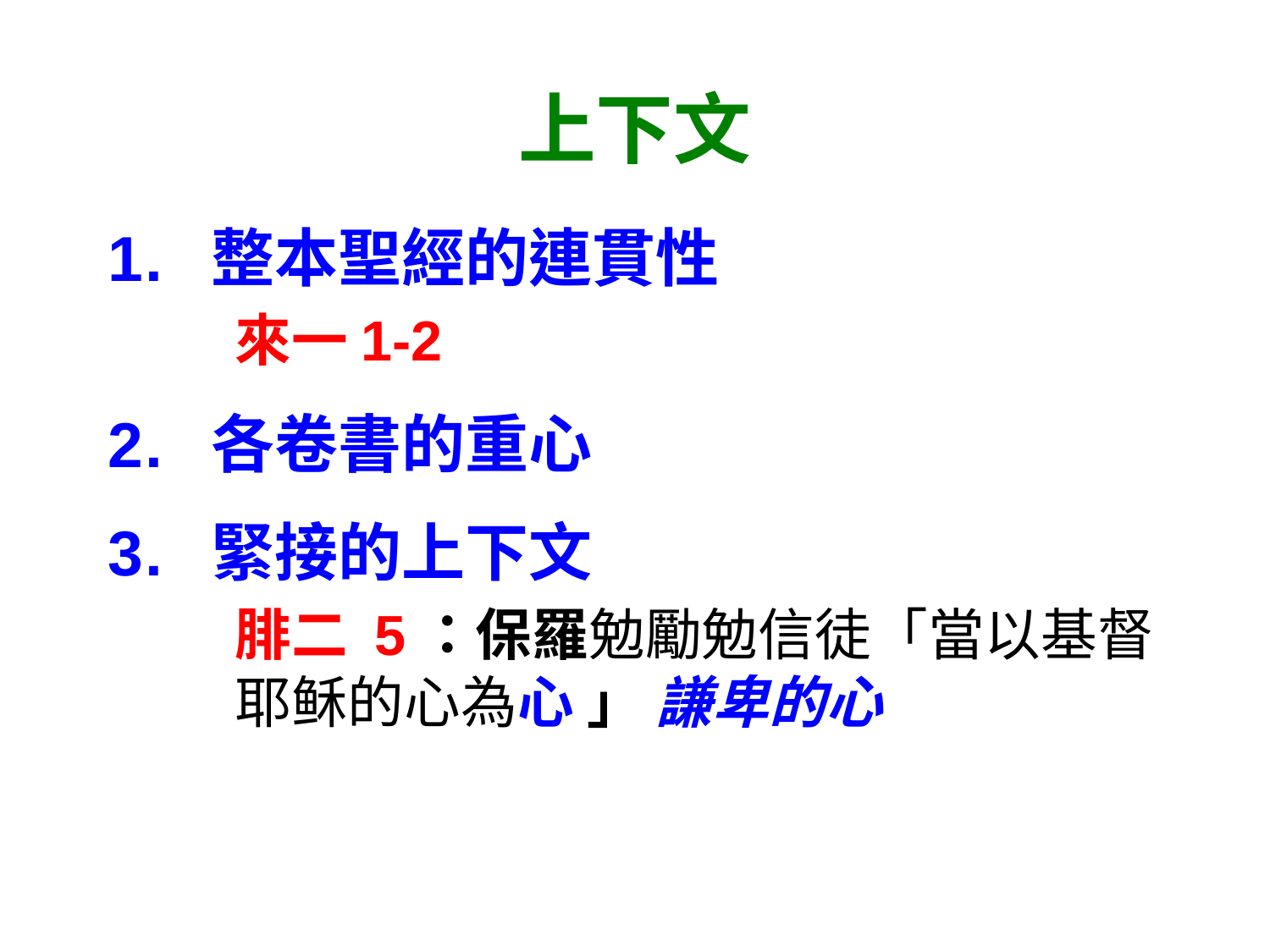

# 上下文
整本聖經的連貫性
來一1-2
各卷書的重心
緊接的上下文
腓二 5：保羅勉勵勉信徒「當以基督耶稣的心為心 」 謙卑的心